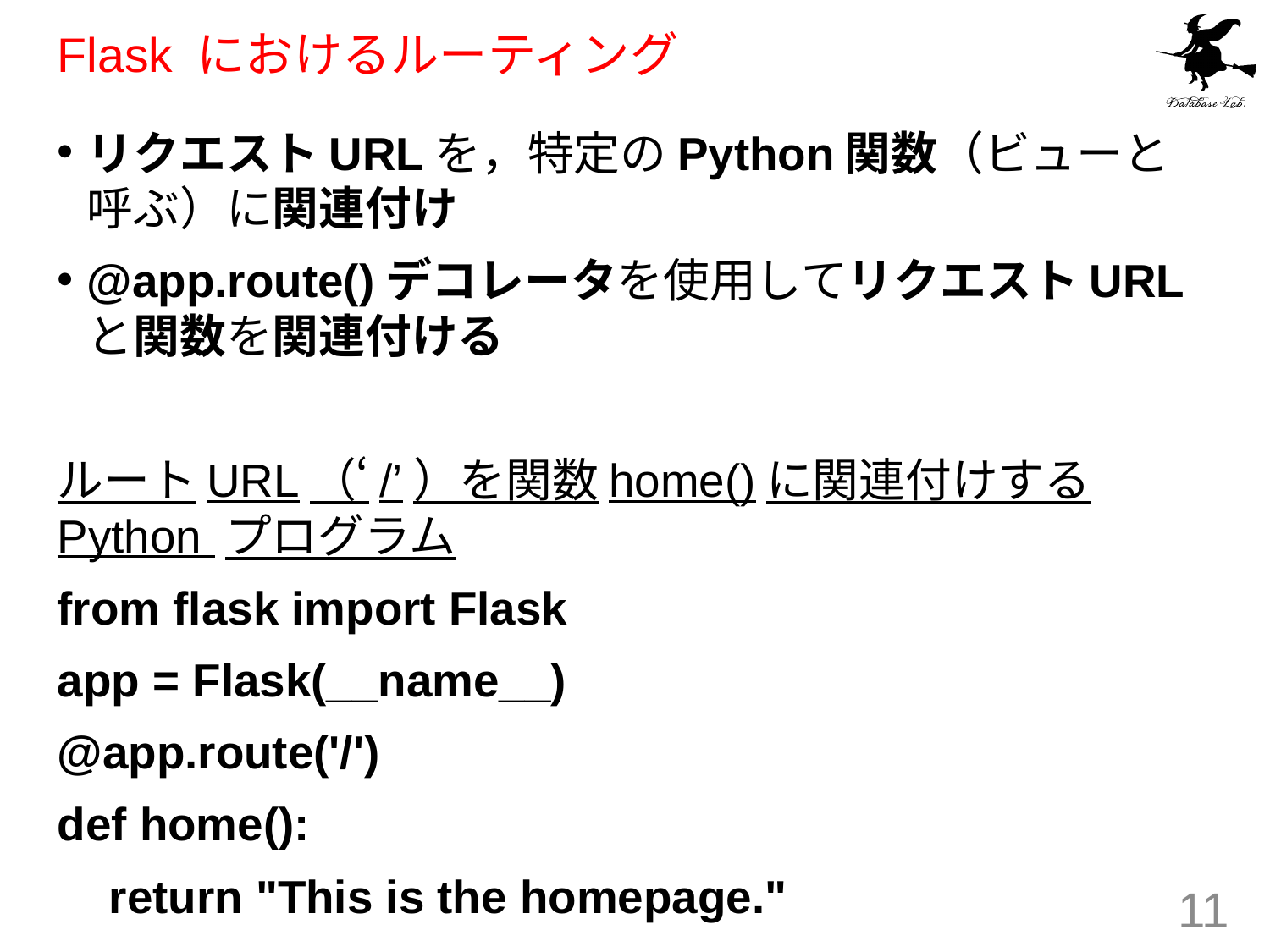

# Flask におけるルーティング
リクエストURLを，特定のPython関数（ビューと呼ぶ）に関連付け
@app.route()デコレータを使用してリクエストURLと関数を関連付ける

ルートURL（‘/’）を関数home()に関連付けする Python プログラム
from flask import Flask
app = Flask(__name__)
@app.route('/')
def home():
    return "This is the homepage."
11